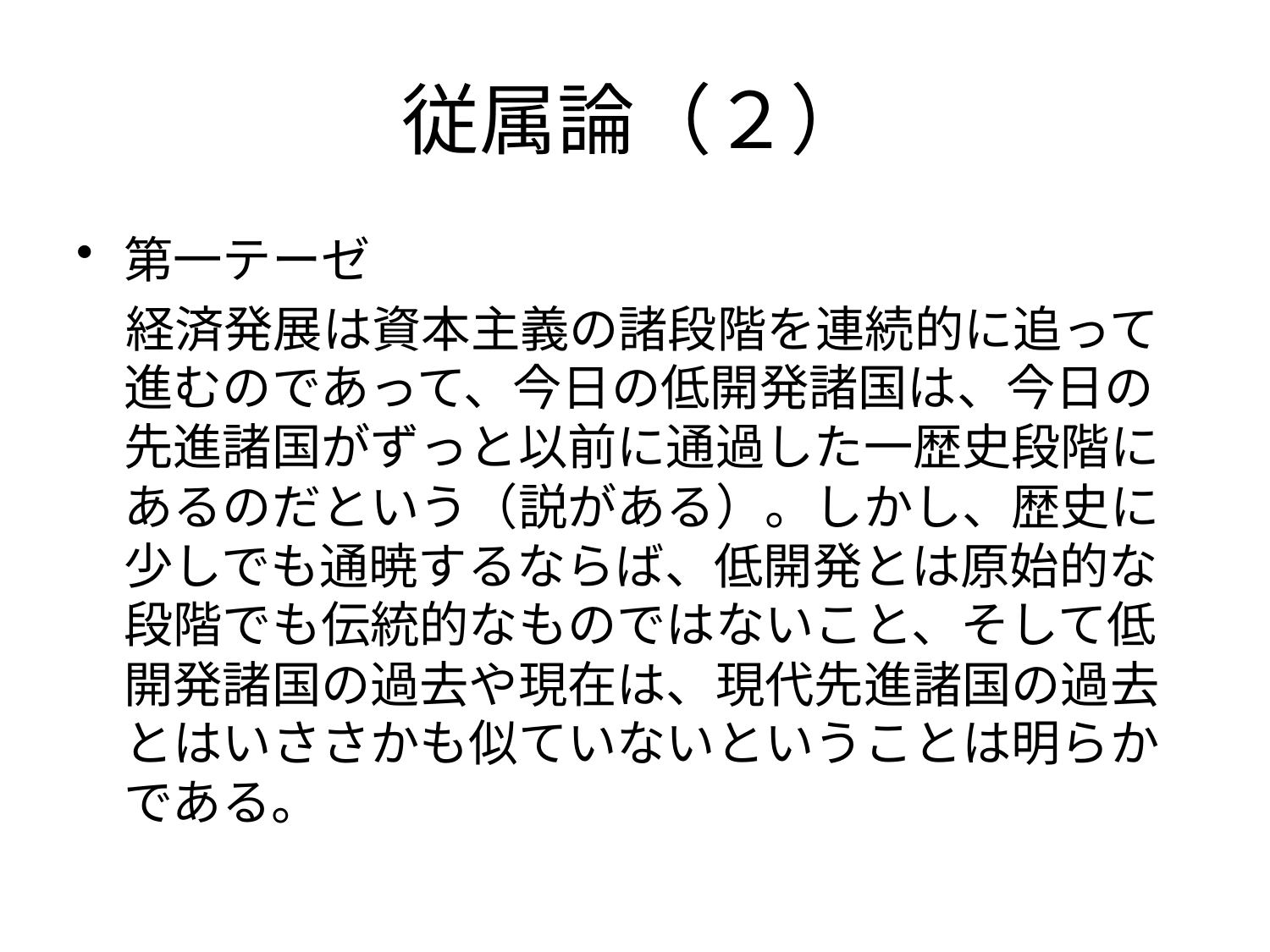

# 従属論（２）
第一テーゼ
　経済発展は資本主義の諸段階を連続的に追って進むのであって、今日の低開発諸国は、今日の先進諸国がずっと以前に通過した一歴史段階にあるのだという（説がある）。しかし、歴史に少しでも通暁するならば、低開発とは原始的な段階でも伝統的なものではないこと、そして低開発諸国の過去や現在は、現代先進諸国の過去とはいささかも似ていないということは明らかである。